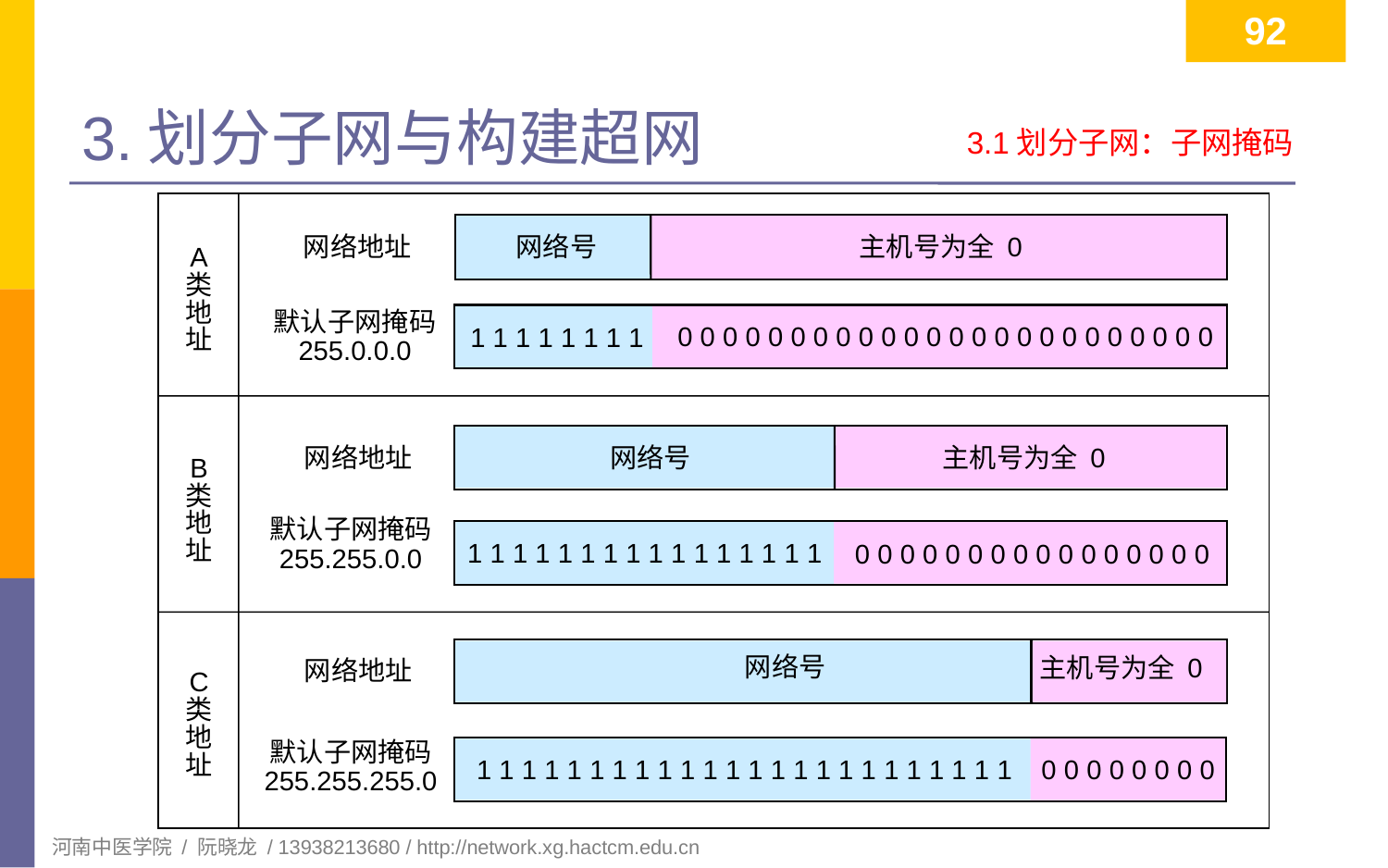

92
# 3.划分子网与构建超网
3.1划分子网：子网掩码

网络地址
网络号
主机号为全 0
A
类
地
址
默认子网掩码
255.0.0.0

0 0 0 0 0 0 0 0 0 0 0 0 0 0 0 0 0 0 0 0 0 0 0 0
1 1 1 1 1 1 1 1

网络地址
网络号
主机号为全 0
B
类
地
址
默认子网掩码
255.255.0.0

1 1 1 1 1 1 1 1 1 1 1 1 1 1 1 1
0 0 0 0 0 0 0 0 0 0 0 0 0 0 0 0

网络号
主机号为全 0
网络地址
C
类
地
址
默认子网掩码
255.255.255.0

1 1 1 1 1 1 1 1 1 1 1 1 1 1 1 1 1 1 1 1 1 1 1 1
0 0 0 0 0 0 0 0